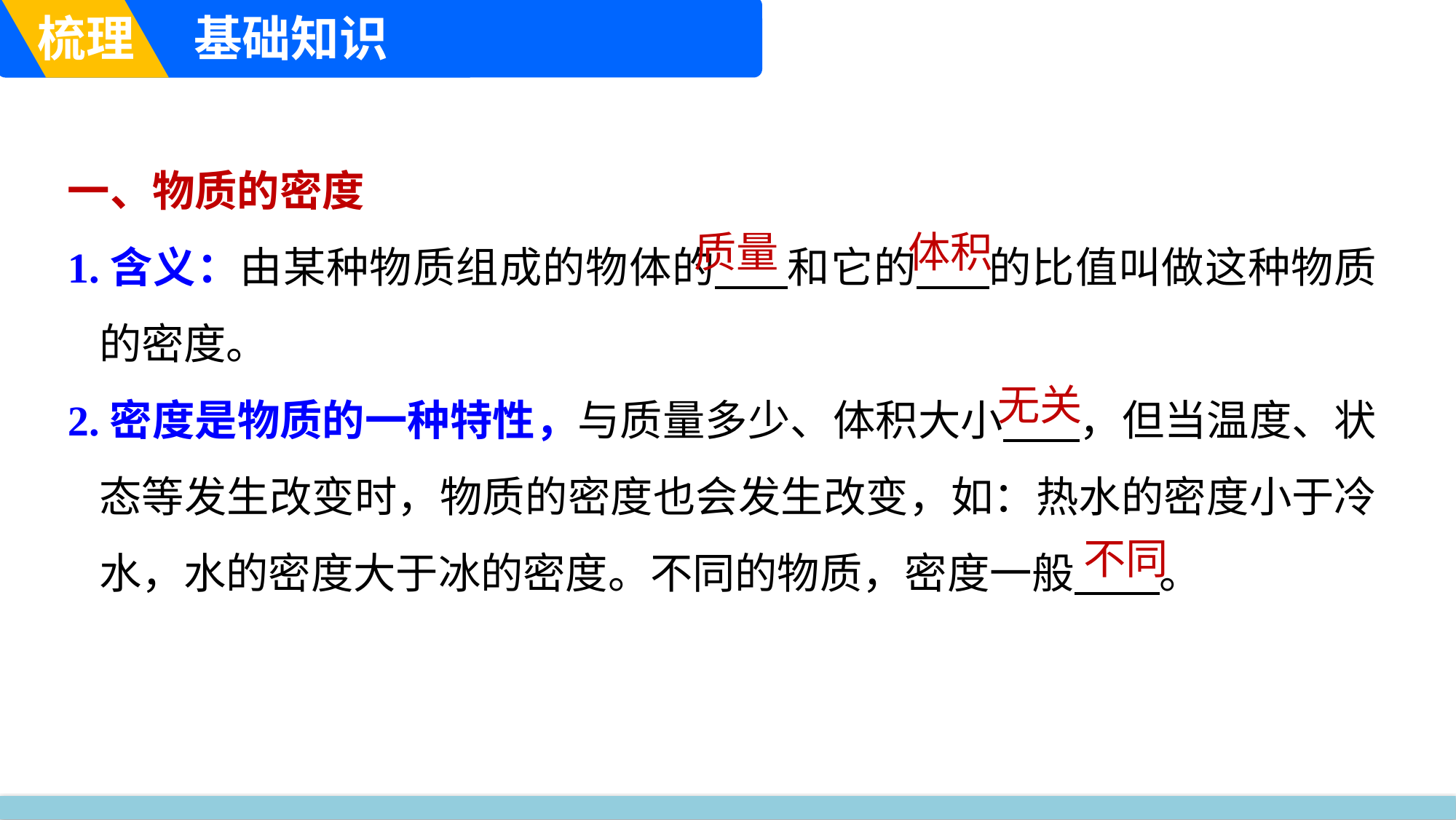

梳理
基础知识
一、物质的密度
1.含义：由某种物质组成的物体的       和它的       的比值叫做这种物质的密度。
2.密度是物质的一种特性，与质量多少、体积大小        ，但当温度、状态等发生改变时，物质的密度也会发生改变，如：热水的密度小于冷水，水的密度大于冰的密度。不同的物质，密度一般         。
质量
体积
无关
不同